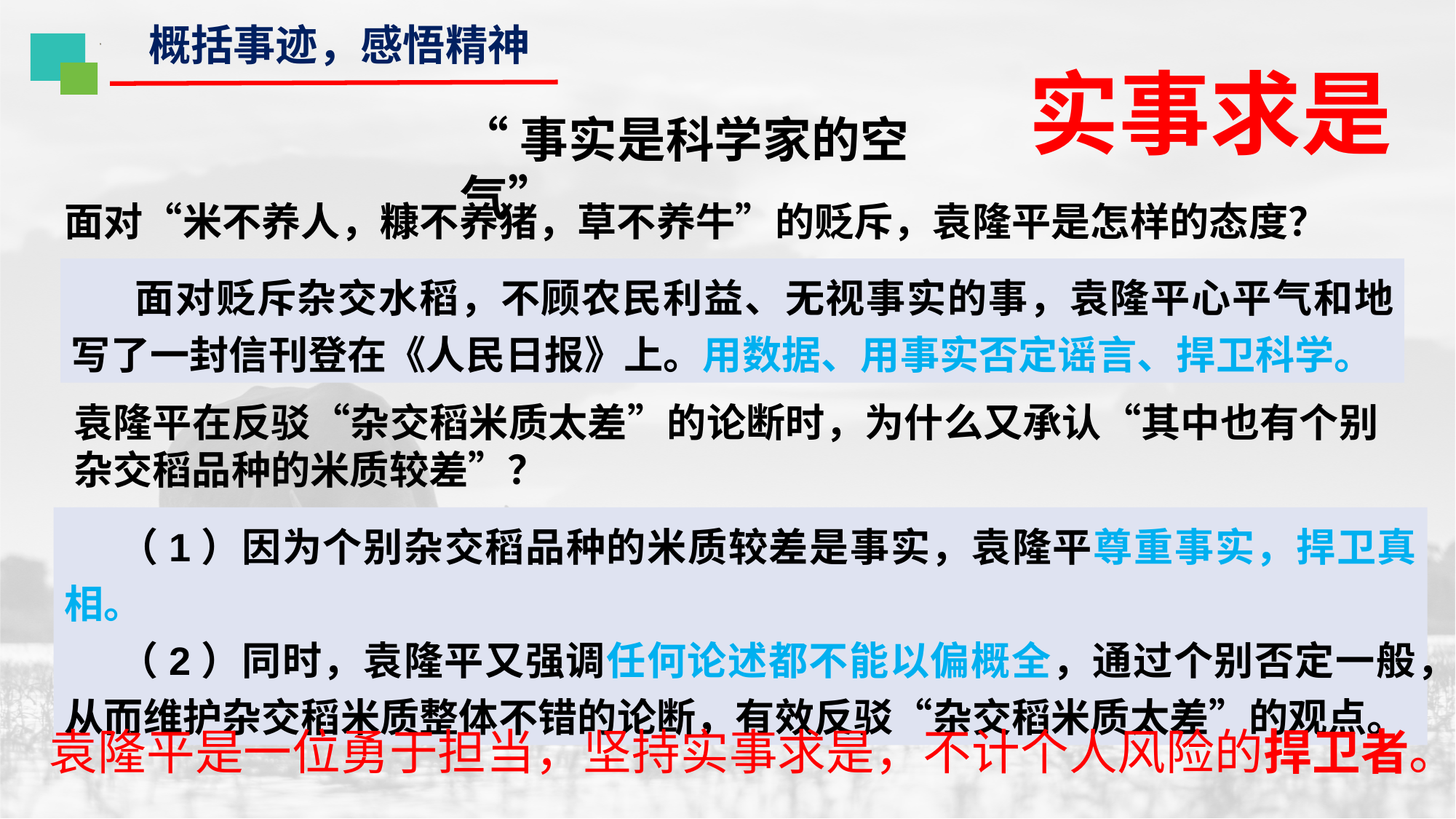

概括事迹，感悟精神

实事求是
“事实是科学家的空气”
面对“米不养人，糠不养猪，草不养牛”的贬斥，袁隆平是怎样的态度？
面对贬斥杂交水稻，不顾农民利益、无视事实的事，袁隆平心平气和地写了一封信刊登在《人民日报》上。用数据、用事实否定谣言、捍卫科学。
袁隆平在反驳“杂交稻米质太差”的论断时，为什么又承认“其中也有个别杂交稻品种的米质较差”？
（1）因为个别杂交稻品种的米质较差是事实，袁隆平尊重事实，捍卫真相。
（2）同时，袁隆平又强调任何论述都不能以偏概全，通过个别否定一般，从而维护杂交稻米质整体不错的论断，有效反驳“杂交稻米质太差”的观点。
袁隆平是一位勇于担当，坚持实事求是，不计个人风险的捍卫者。